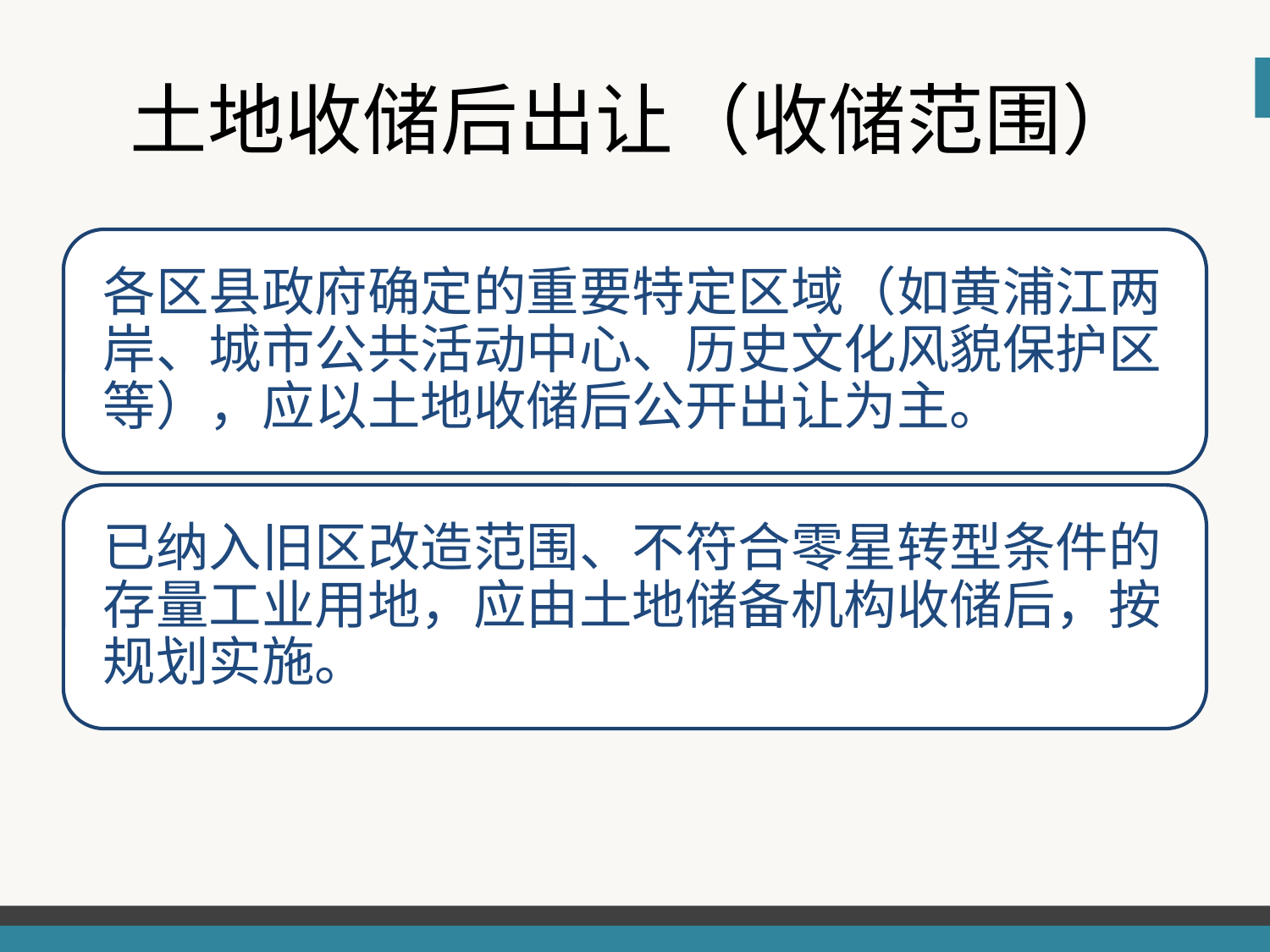

# 土地收储后出让（收储范围）
各区县政府确定的重要特定区域（如黄浦江两岸、城市公共活动中心、历史文化风貌保护区等），应以土地收储后公开出让为主。
已纳入旧区改造范围、不符合零星转型条件的存量工业用地，应由土地储备机构收储后，按规划实施。